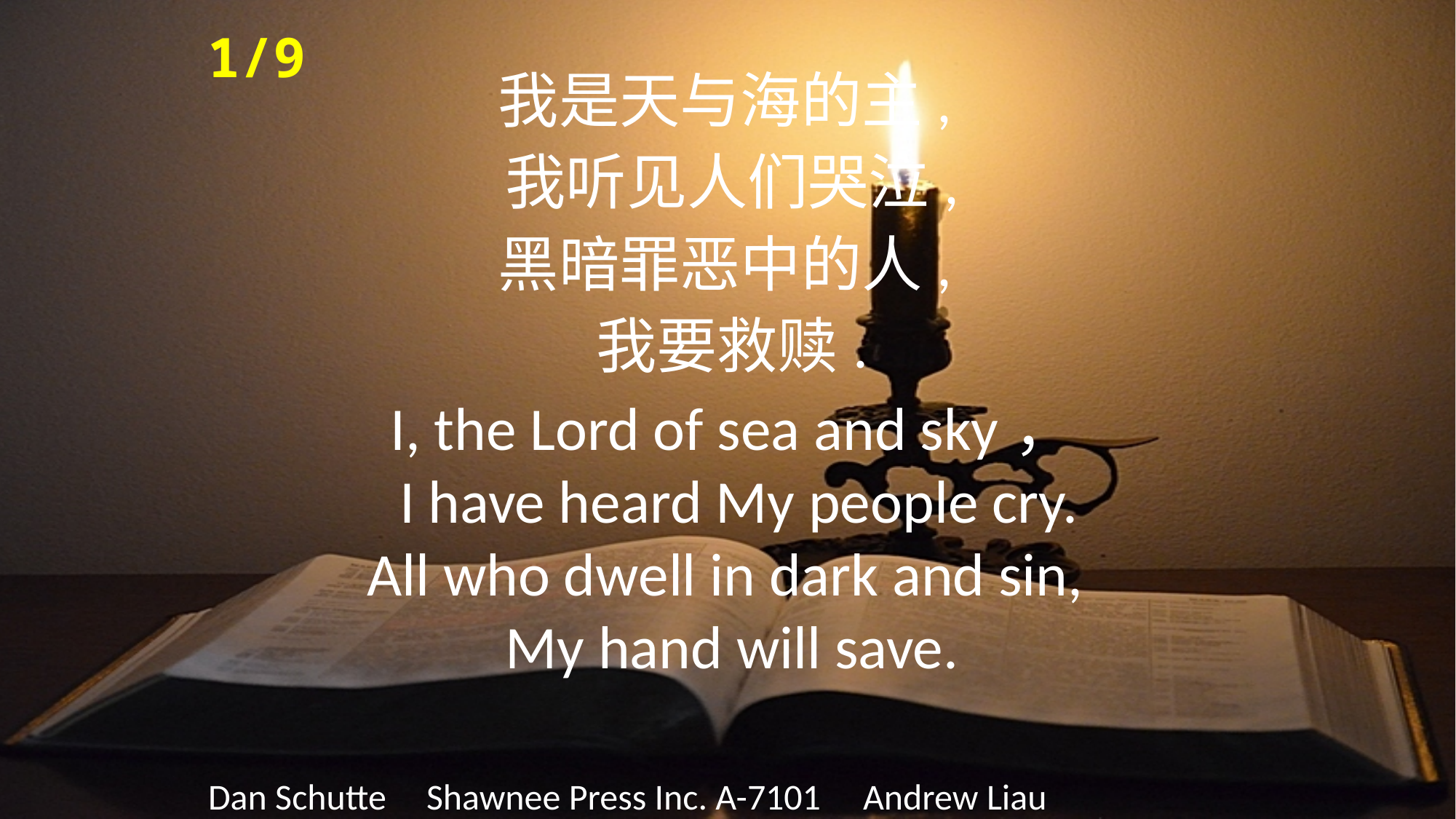

1/9
我是天与海的主,
我听见人们哭泣,
黑暗罪恶中的人,
我要救赎.
I, the Lord of sea and sky，
 I have heard My people cry.
All who dwell in dark and sin,
My hand will save.

Dan Schutte 	Shawnee Press Inc. A-7101 	Andrew Liau